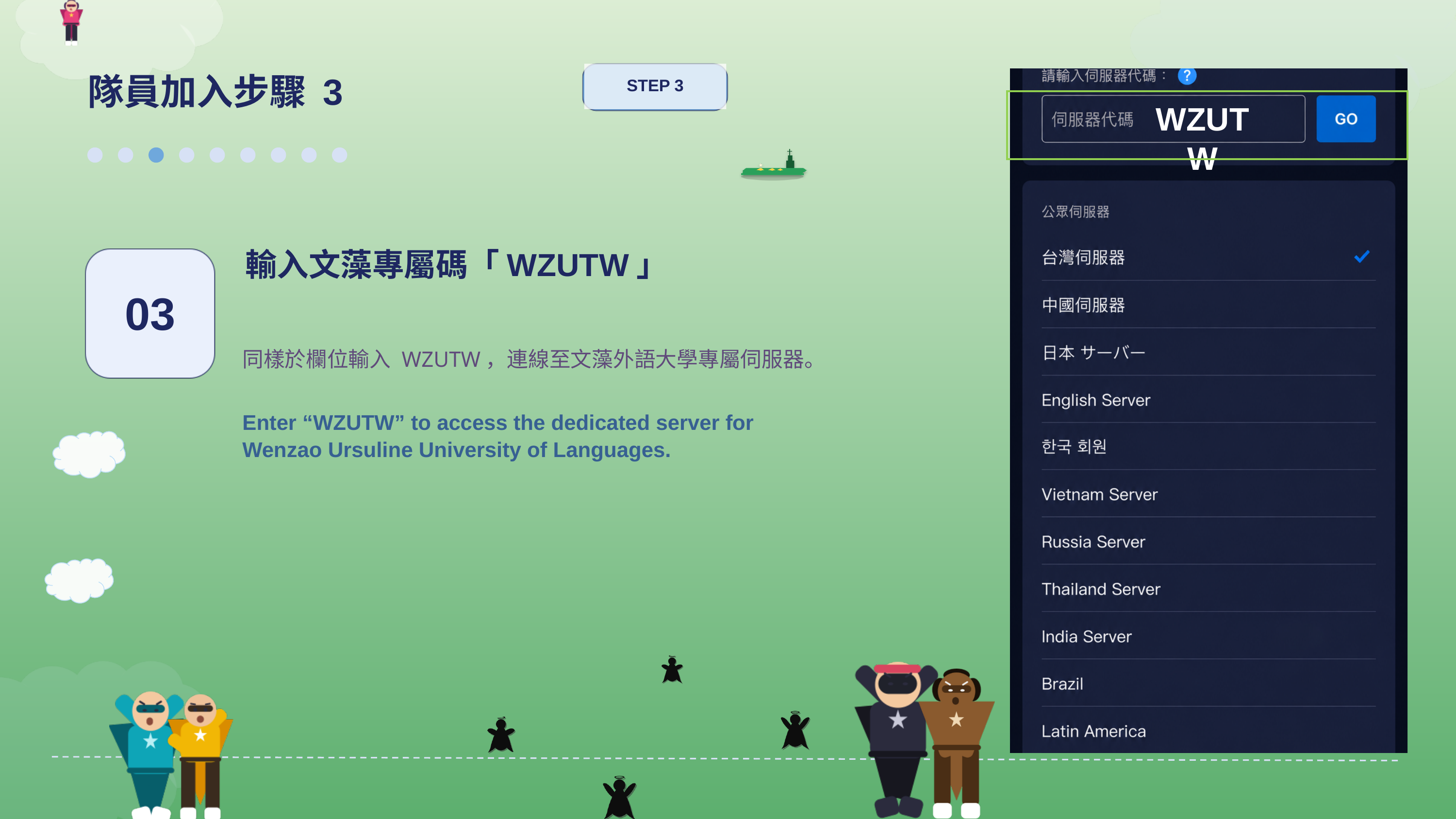

隊員加入步驟 3

STEP 3

WZUTW

輸入文藻專屬碼「WZUTW」

03

同樣於欄位輸入 WZUTW，連線至文藻外語大學專屬伺服器。

Enter “WZUTW” to access the dedicated server for Wenzao Ursuline University of Languages.